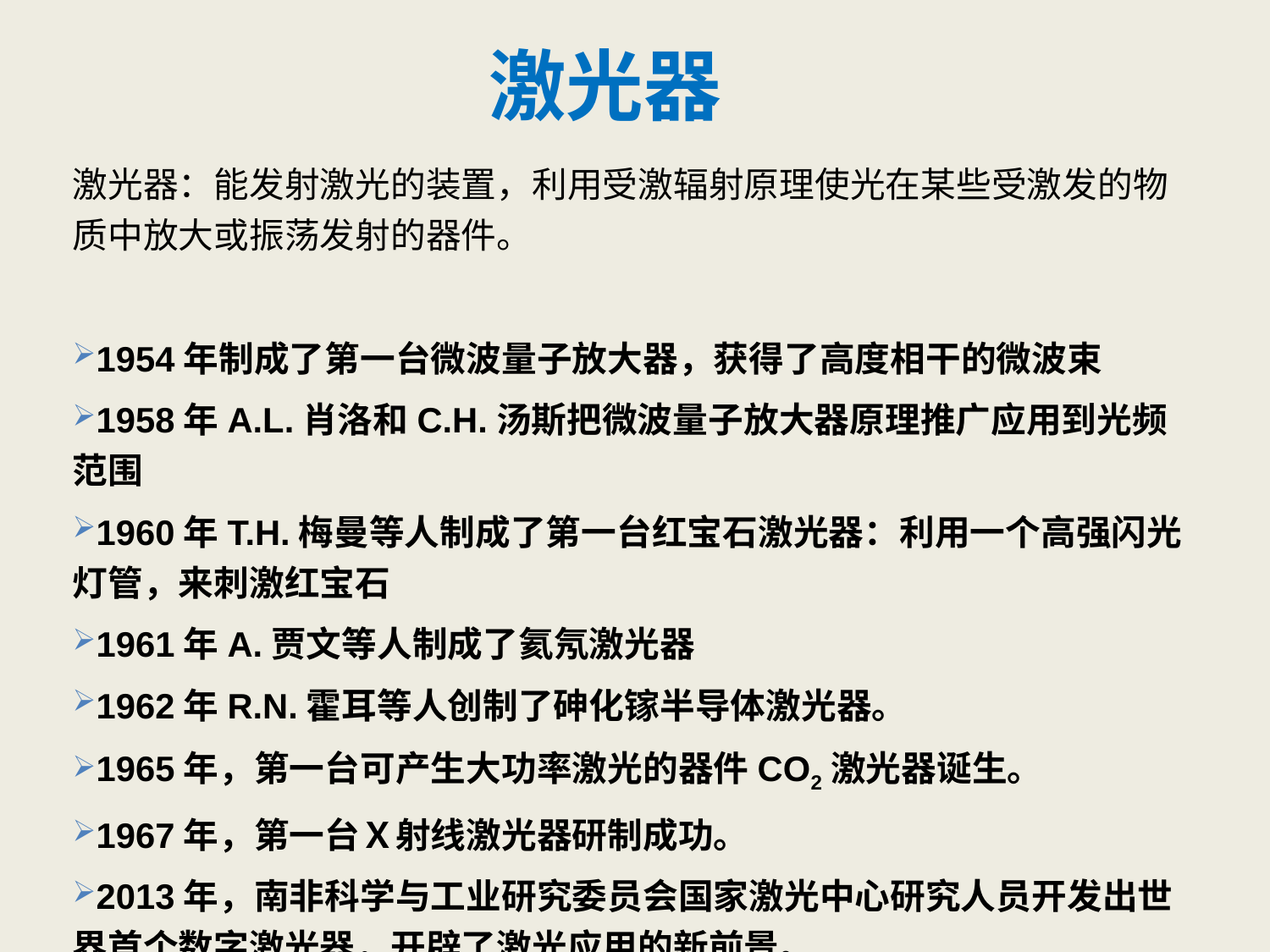

激光器
激光器：能发射激光的装置，利用受激辐射原理使光在某些受激发的物质中放大或振荡发射的器件。

1954年制成了第一台微波量子放大器，获得了高度相干的微波束
1958年A.L.肖洛和C.H.汤斯把微波量子放大器原理推广应用到光频范围
1960年T.H.梅曼等人制成了第一台红宝石激光器：利用一个高强闪光灯管，来刺激红宝石
1961年A.贾文等人制成了氦氖激光器
1962年R.N.霍耳等人创制了砷化镓半导体激光器。
1965年，第一台可产生大功率激光的器件CO2激光器诞生。
1967年，第一台Ｘ射线激光器研制成功。
2013年，南非科学与工业研究委员会国家激光中心研究人员开发出世界首个数字激光器，开辟了激光应用的新前景。